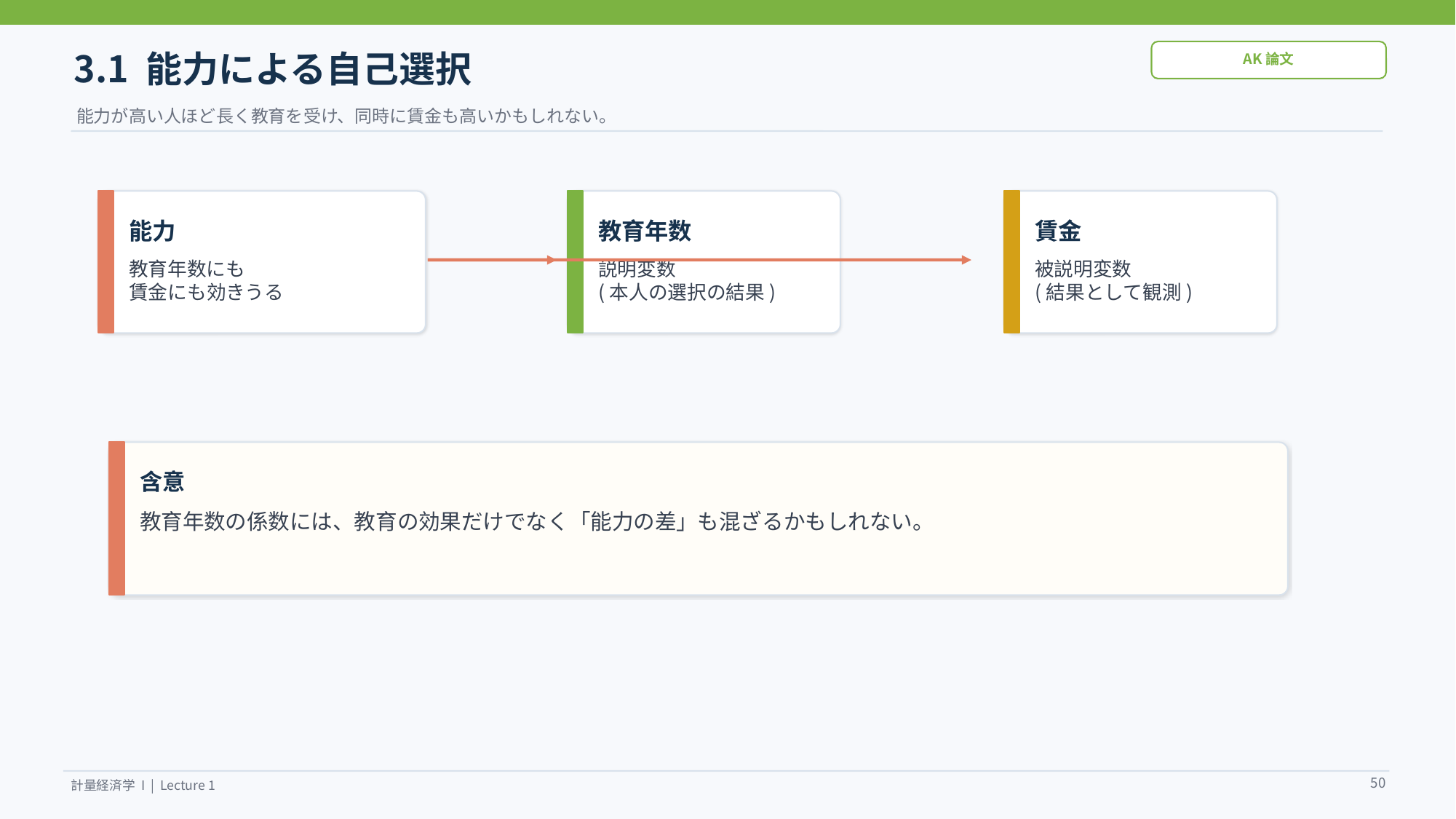

3.1 能力による自己選択

AK論文
能力が高い人ほど長く教育を受け、同時に賃金も高いかもしれない。

能力
教育年数
賃金
教育年数にも
賃金にも効きうる
説明変数
(本人の選択の結果)
被説明変数
(結果として観測)

含意
教育年数の係数には、教育の効果だけでなく「能力の差」も混ざるかもしれない。

50
計量経済学 I  |  Lecture 1